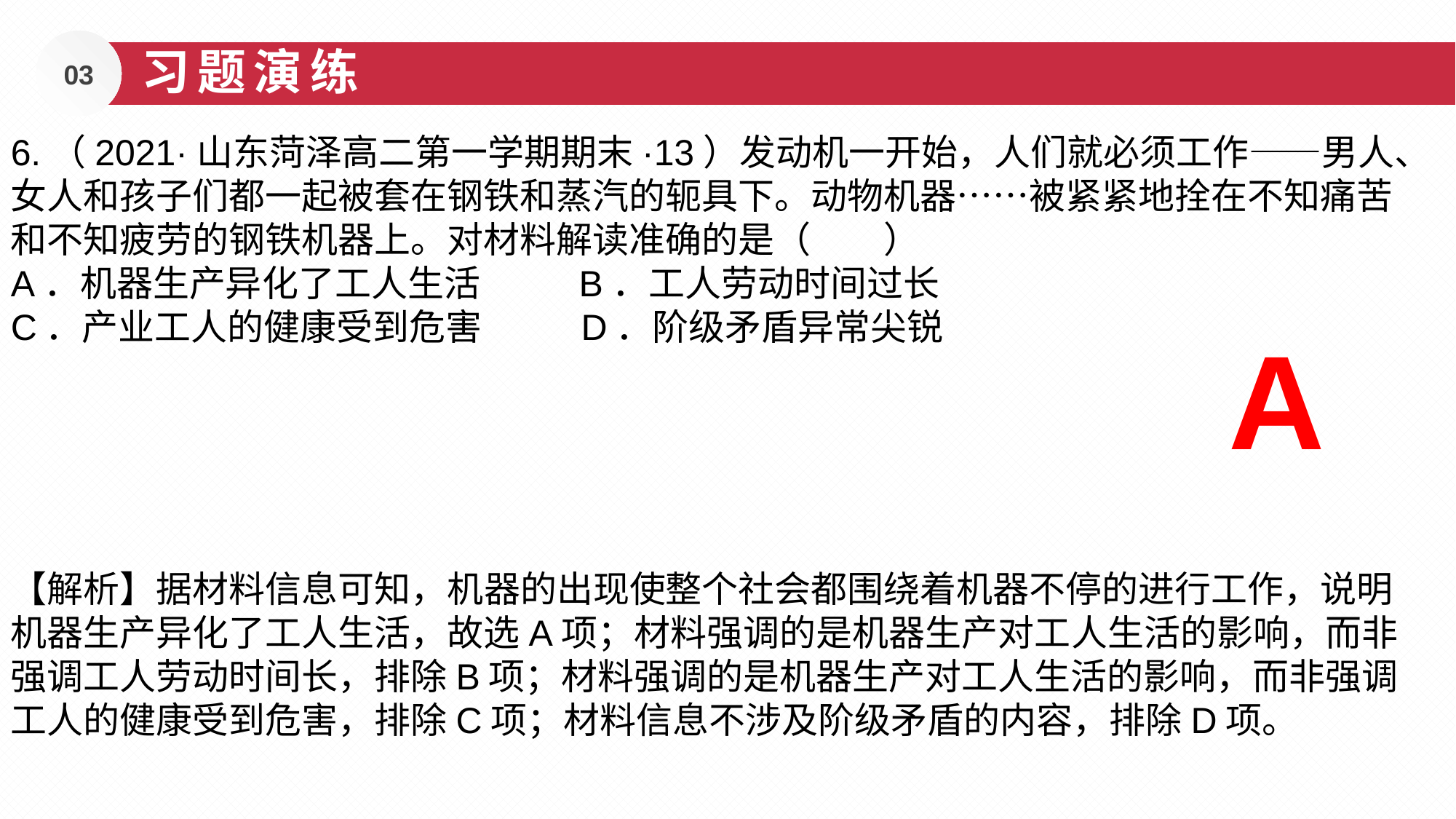

03
习题演练

6.（2021·山东菏泽高二第一学期期末·13）发动机一开始，人们就必须工作——男人、女人和孩子们都一起被套在钢铁和蒸汽的轭具下。动物机器……被紧紧地拴在不知痛苦和不知疲劳的钢铁机器上。对材料解读准确的是（　　）
A．机器生产异化了工人生活           B．工人劳动时间过长
C．产业工人的健康受到危害           D．阶级矛盾异常尖锐

【解析】据材料信息可知，机器的出现使整个社会都围绕着机器不停的进行工作，说明机器生产异化了工人生活，故选A项；材料强调的是机器生产对工人生活的影响，而非强调工人劳动时间长，排除B项；材料强调的是机器生产对工人生活的影响，而非强调工人的健康受到危害，排除C项；材料信息不涉及阶级矛盾的内容，排除D项。
A